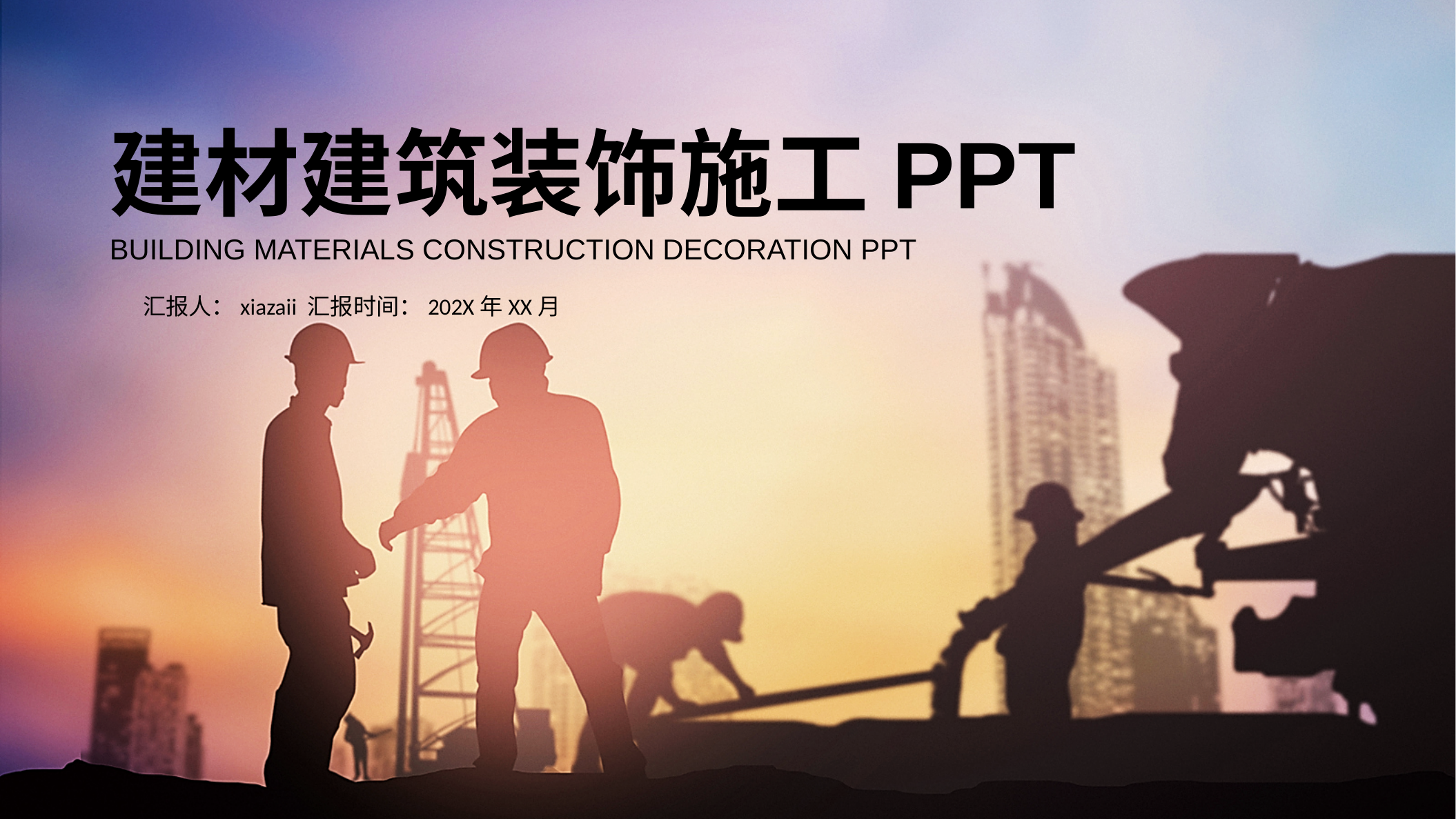

建材建筑装饰施工PPT
BUILDING MATERIALS CONSTRUCTION DECORATION PPT
汇报人：xiazaii 汇报时间：202X年XX月